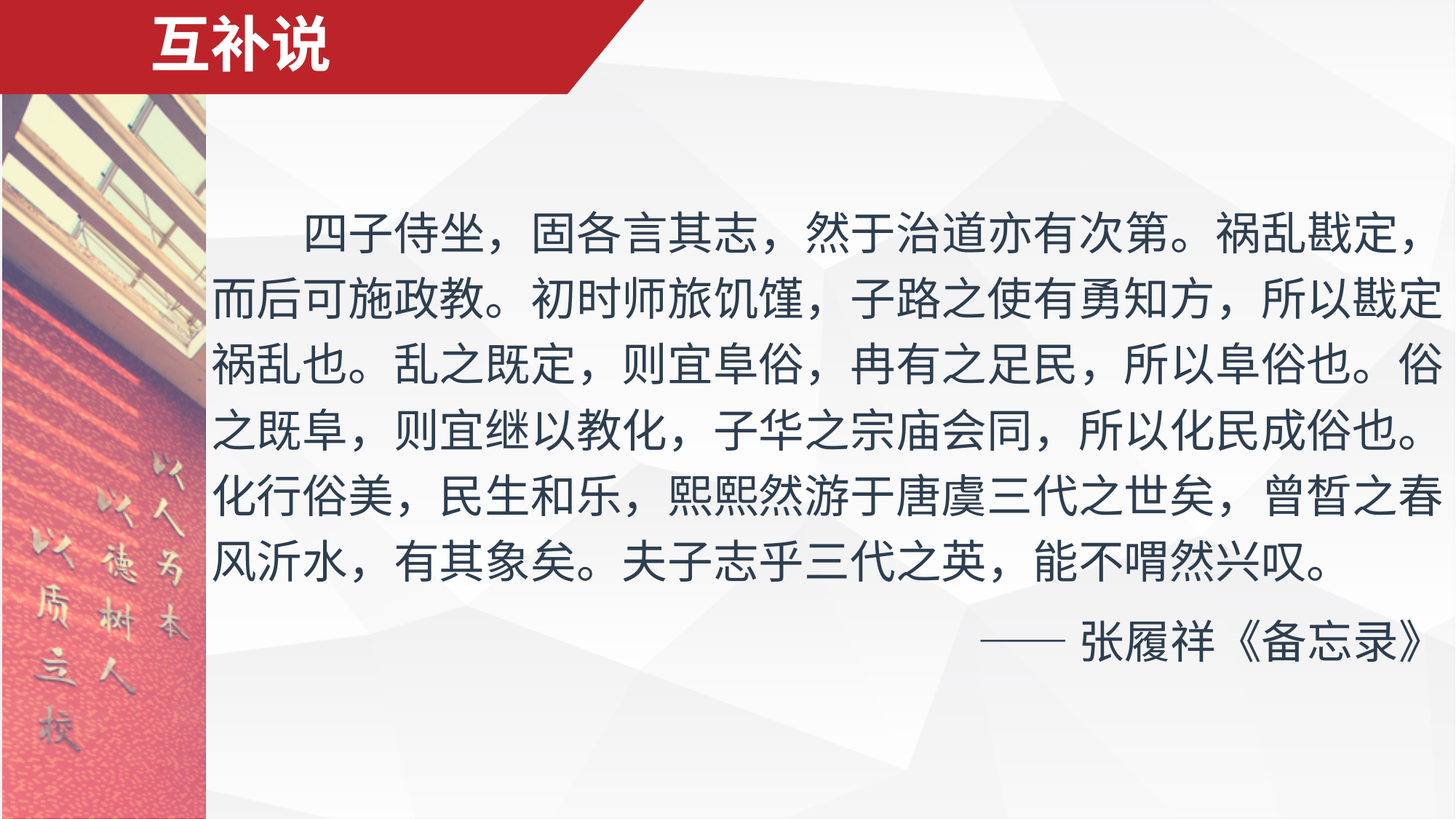

# 互补说
        四子侍坐，固各言其志，然于治道亦有次第。祸乱戡定，而后可施政教。初时师旅饥馑，子路之使有勇知方，所以戡定祸乱也。乱之既定，则宜阜俗，冉有之足民，所以阜俗也。俗之既阜，则宜继以教化，子华之宗庙会同，所以化民成俗也。化行俗美，民生和乐，熙熙然游于唐虞三代之世矣，曾晳之春风沂水，有其象矣。夫子志乎三代之英，能不喟然兴叹。
——张履祥《备忘录》